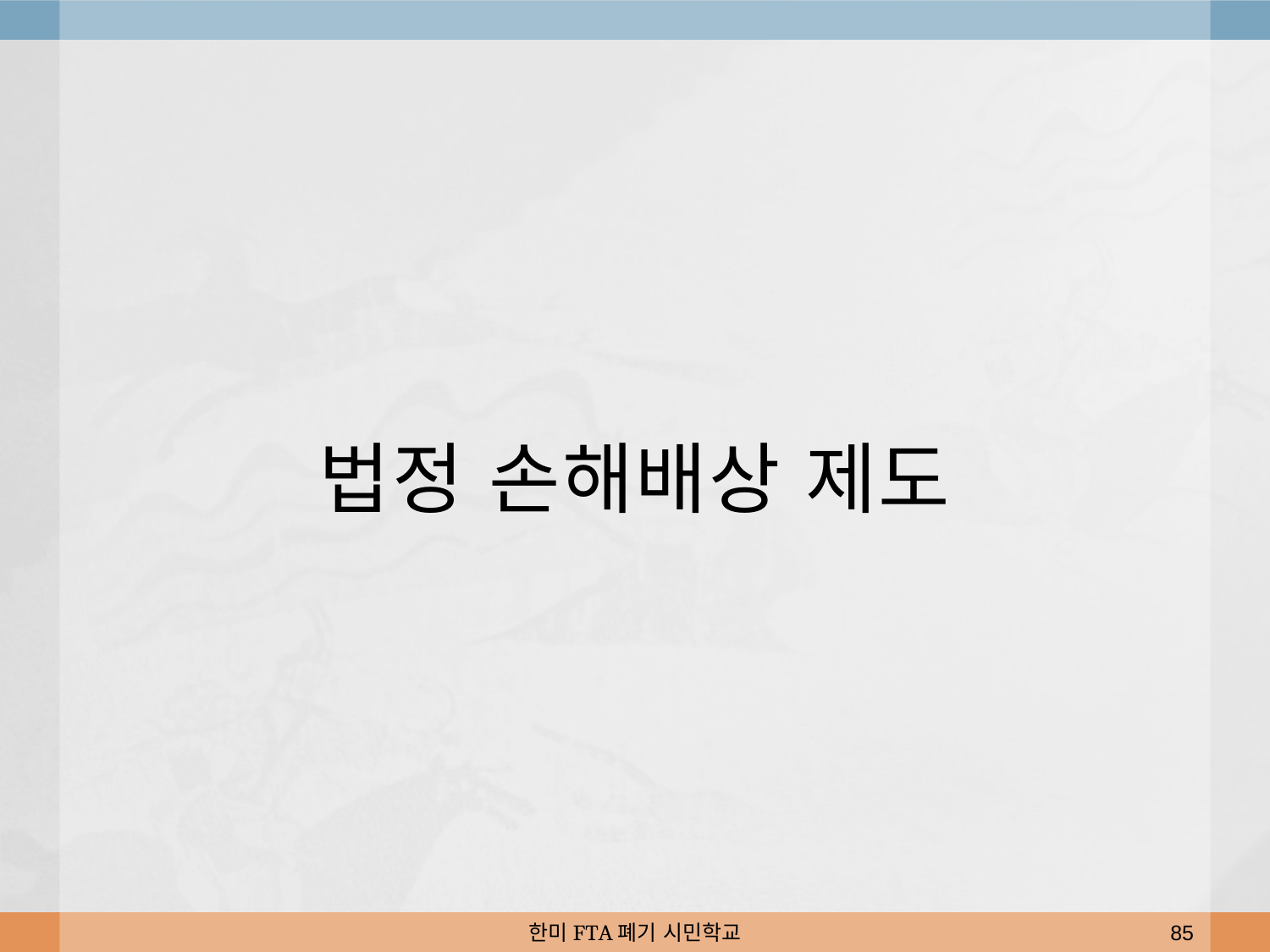

# 법정 손해배상 제도
한미FTA폐기 시민학교
85